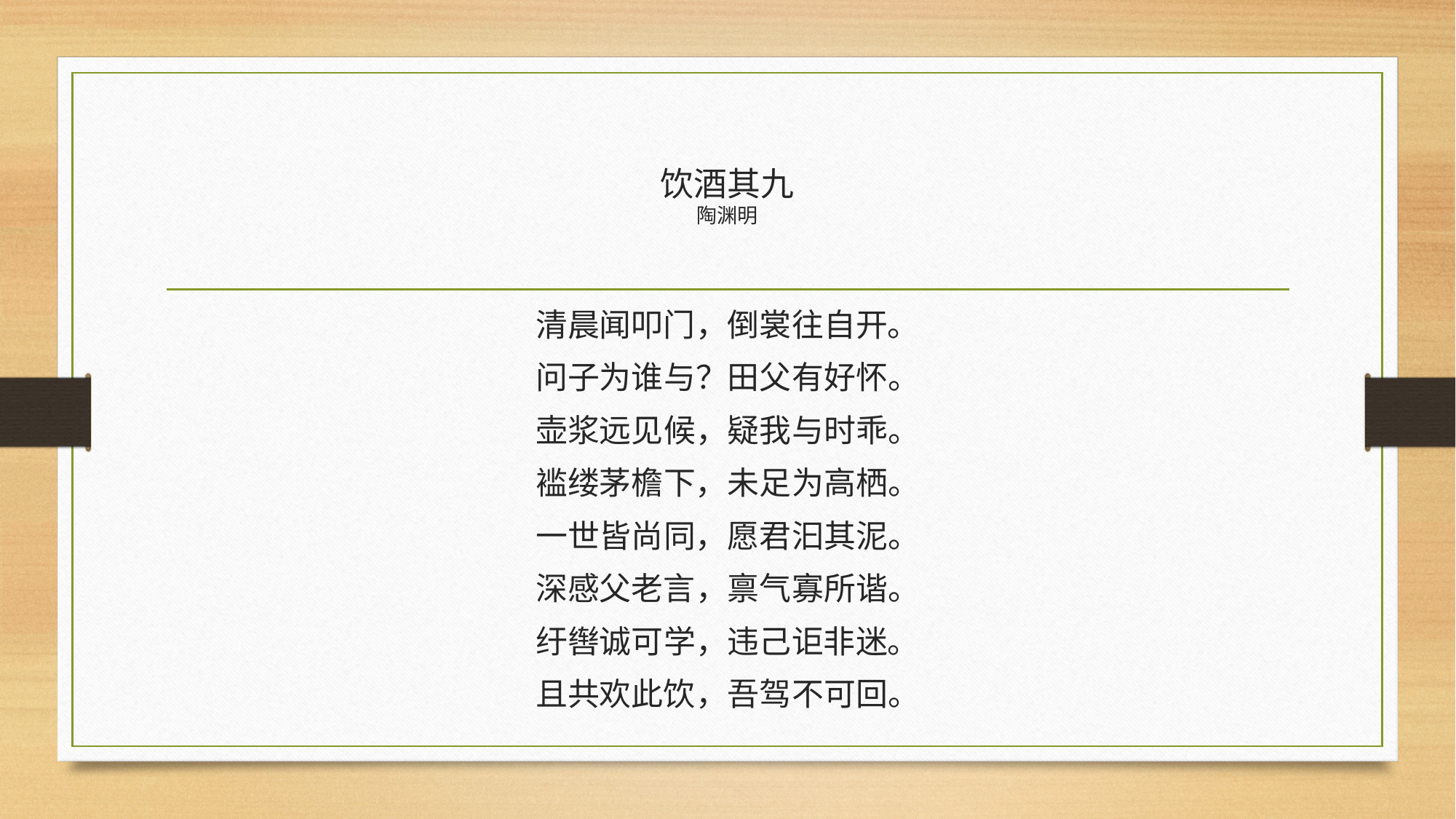

# 饮酒其九 陶渊明
清晨闻叩门，倒裳往自开。
问子为谁与？田父有好怀。
壶浆远见候，疑我与时乖。
褴缕茅檐下，未足为高栖。
一世皆尚同，愿君汩其泥。
深感父老言，禀气寡所谐。
纡辔诚可学，违己讵非迷。
且共欢此饮，吾驾不可回。